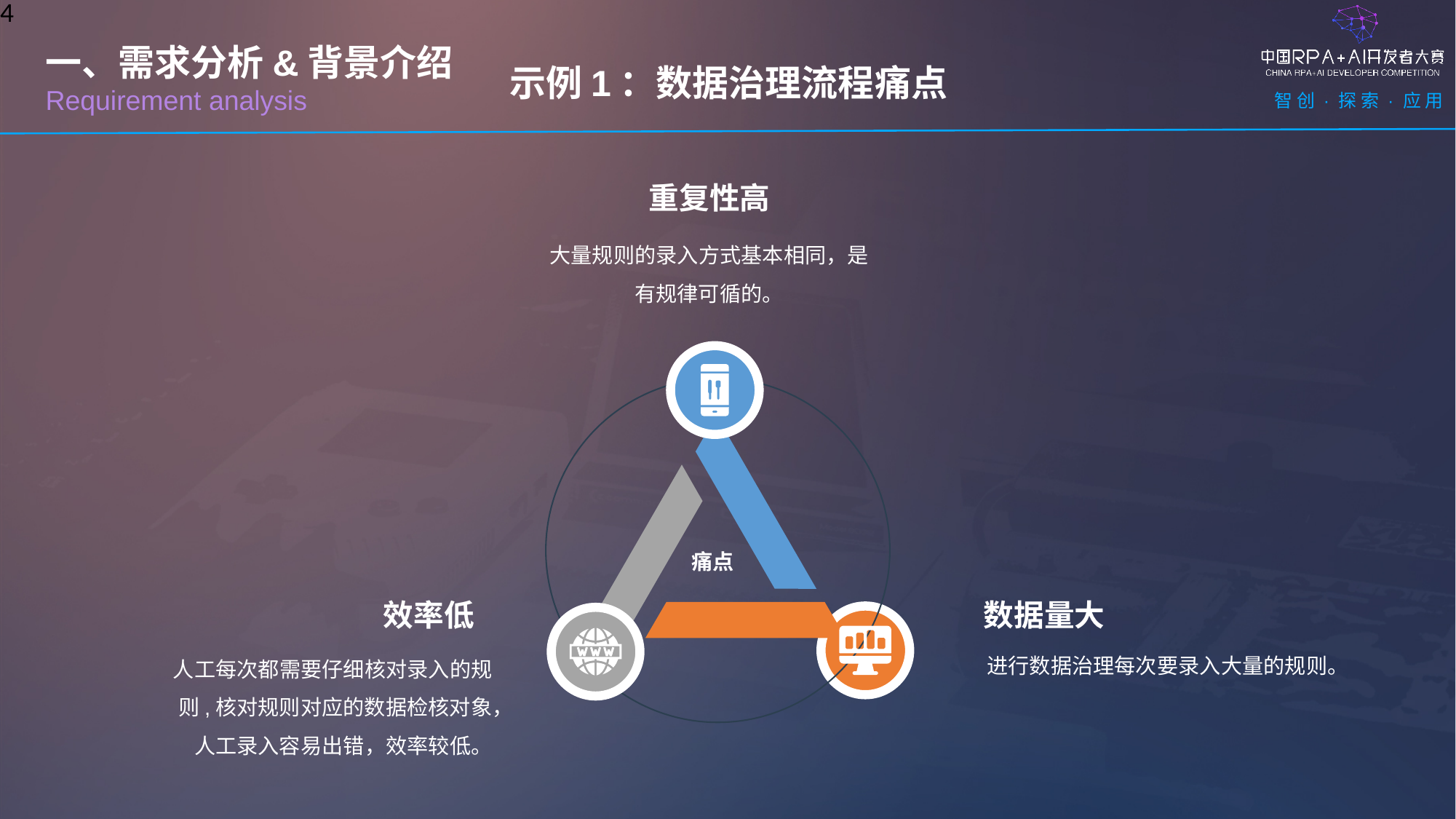

4
示例1：数据治理流程痛点
一、需求分析&背景介绍
Requirement analysis
重复性高
大量规则的录入方式基本相同，是有规律可循的。

痛点

效率低
数据量大
进行数据治理每次要录入大量的规则。
人工每次都需要仔细核对录入的规则,核对规则对应的数据检核对象，人工录入容易出错，效率较低。